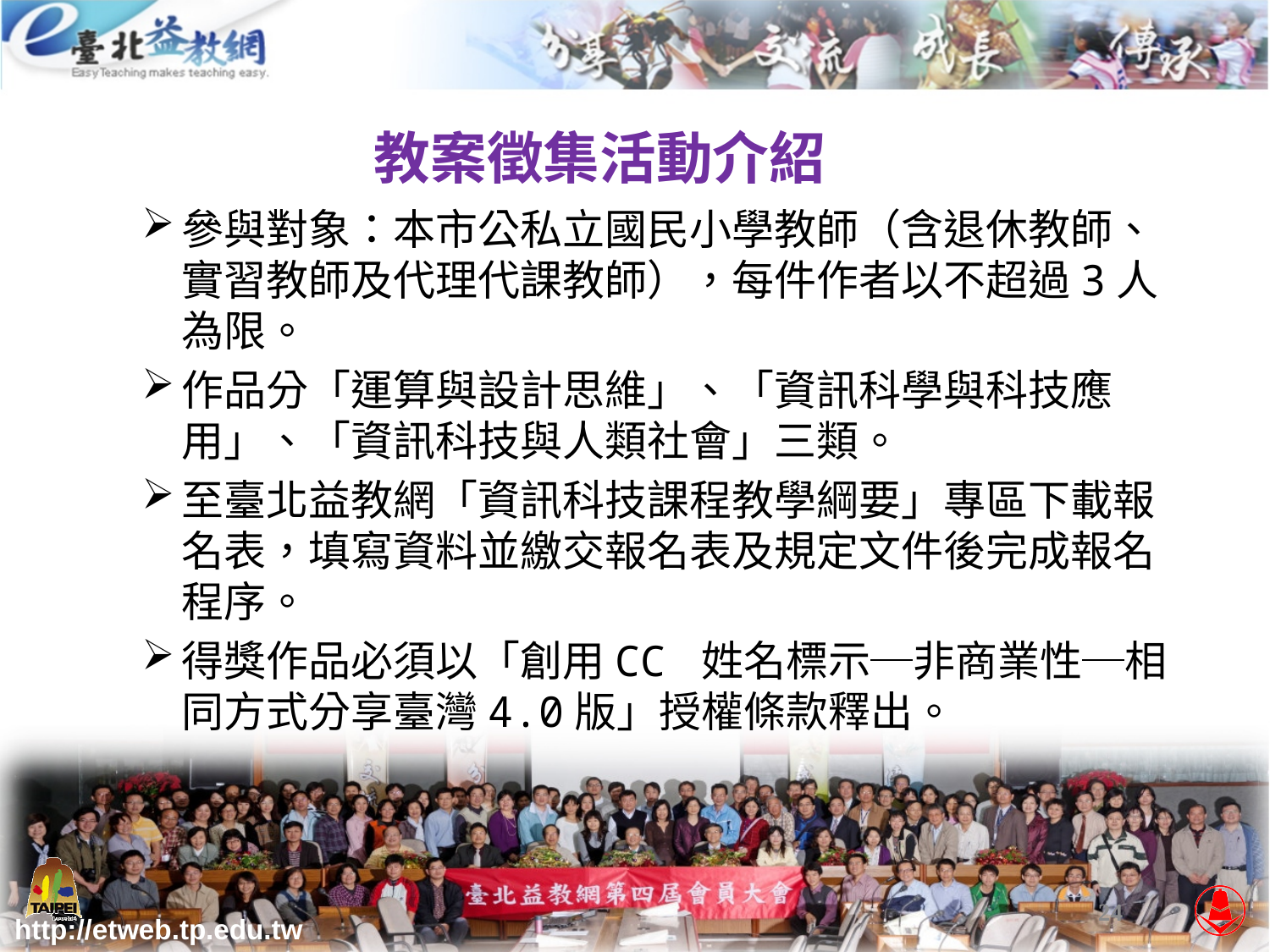

# 教案徵集活動介紹
參與對象：本市公私立國民小學教師（含退休教師、實習教師及代理代課教師），每件作者以不超過3人為限。
作品分「運算與設計思維」、「資訊科學與科技應用」、「資訊科技與人類社會」三類。
至臺北益教網「資訊科技課程教學綱要」專區下載報名表，填寫資料並繳交報名表及規定文件後完成報名程序。
得獎作品必須以「創用CC 姓名標示─非商業性─相同方式分享臺灣4.0版」授權條款釋出。
24